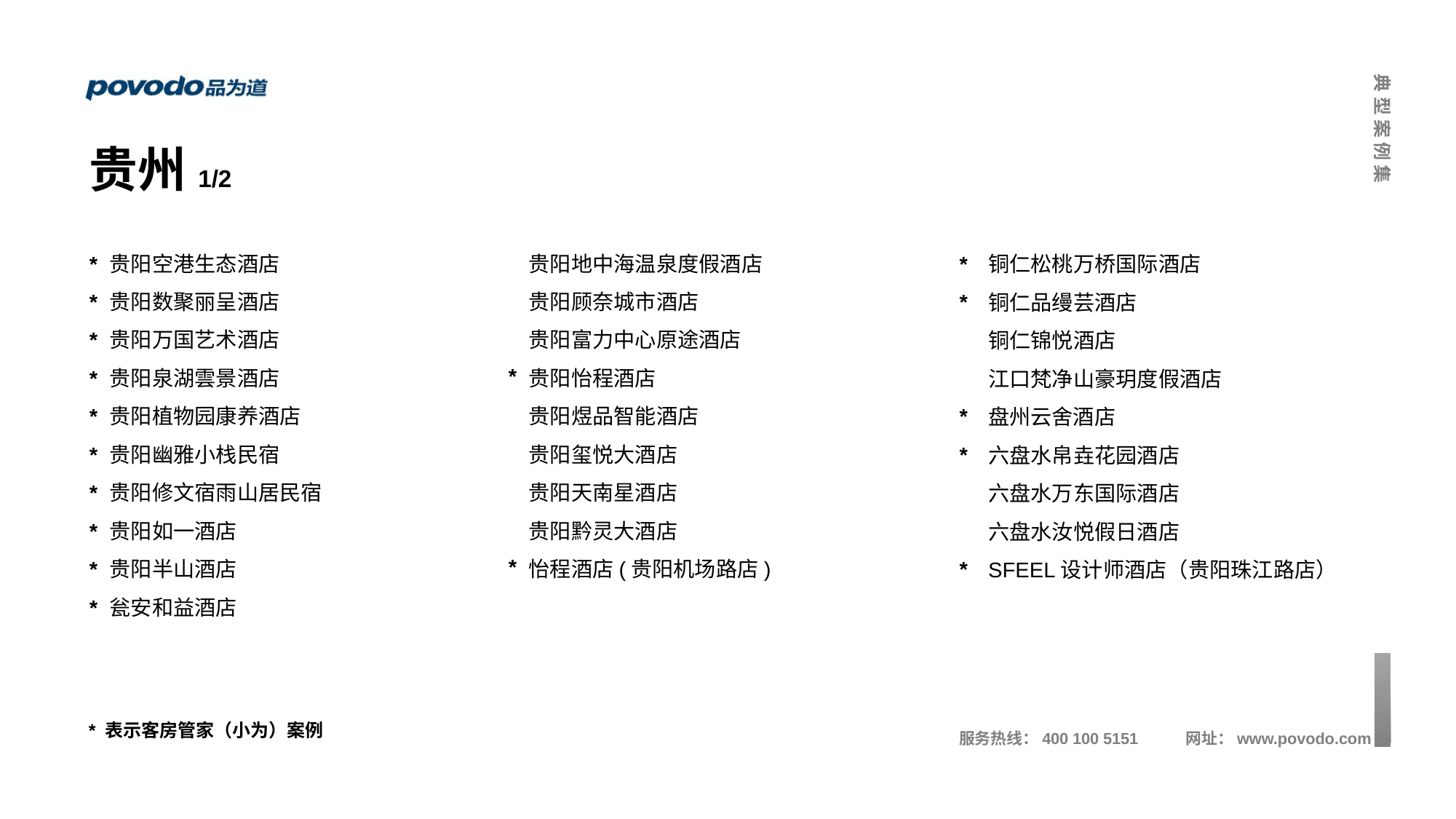

贵州1/2
*
*
*
* *
*
* *
*
*
贵阳空港生态酒店
贵阳数聚丽呈酒店
贵阳万国艺术酒店
贵阳泉湖雲景酒店
贵阳植物园康养酒店
贵阳幽雅小栈民宿
贵阳修文宿雨山居民宿
贵阳如一酒店
贵阳半山酒店
瓮安和益酒店
贵阳地中海温泉度假酒店
贵阳顾奈城市酒店
贵阳富力中心原途酒店
贵阳怡程酒店
贵阳煜品智能酒店
贵阳玺悦大酒店
贵阳天南星酒店
贵阳黔灵大酒店
怡程酒店(贵阳机场路店)
*
*

*
*

*
铜仁松桃万桥国际酒店
铜仁品缦芸酒店
铜仁锦悦酒店
江口梵净山豪玥度假酒店
盘州云舍酒店
六盘水帛垚花园酒店
六盘水万东国际酒店
六盘水汝悦假日酒店
SFEEL设计师酒店（贵阳珠江路店）
*

*